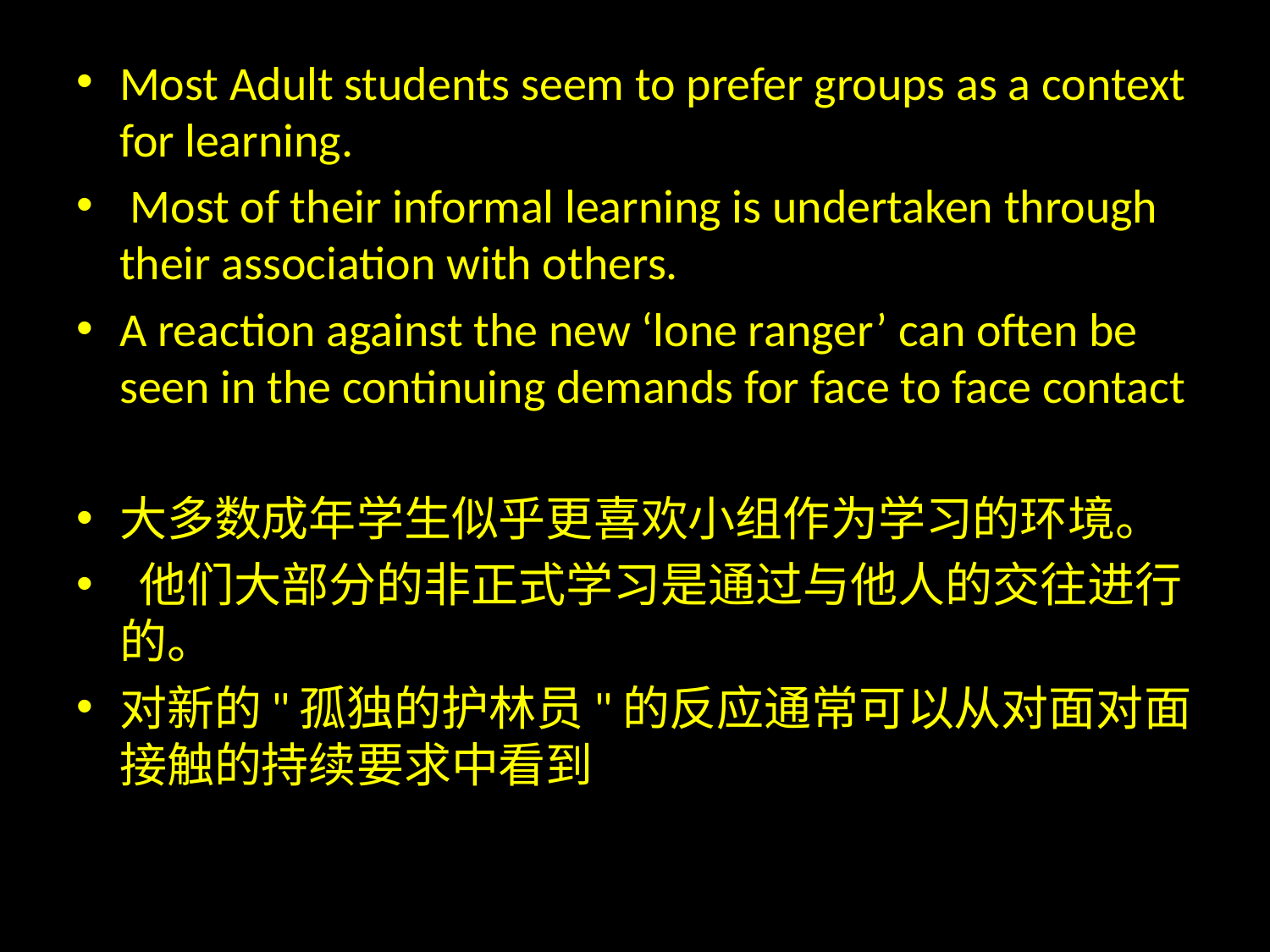

#
Most Adult students seem to prefer groups as a context for learning.
 Most of their informal learning is undertaken through their association with others.
A reaction against the new ‘lone ranger’ can often be seen in the continuing demands for face to face contact

大多数成年学生似乎更喜欢小组作为学习的环境。
 他们大部分的非正式学习是通过与他人的交往进行的。
对新的"孤独的护林员"的反应通常可以从对面对面接触的持续要求中看到